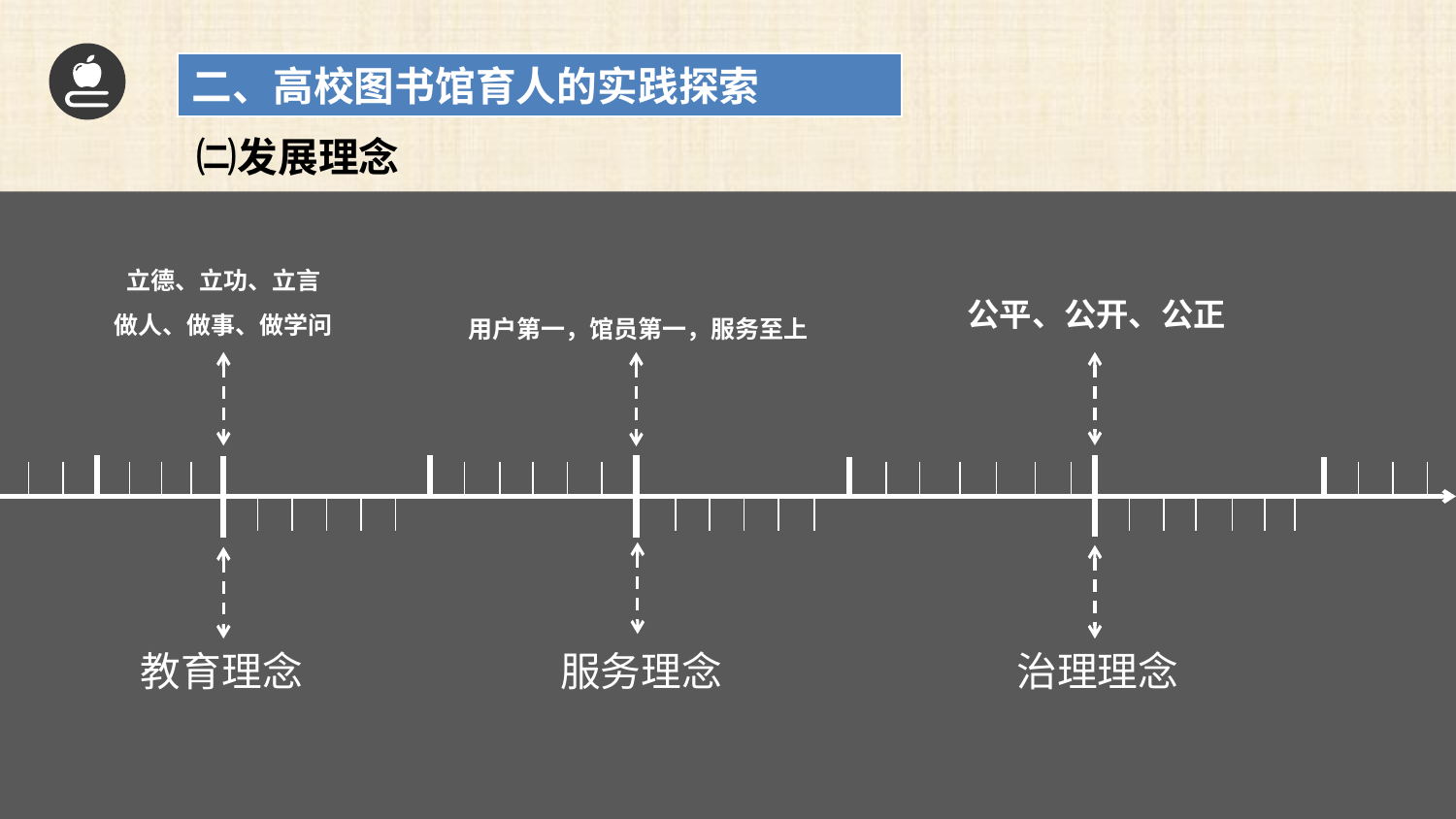

二、高校图书馆育人的实践探索
㈡发展理念

立德、立功、立言
做人、做事、做学问
用户第一，馆员第一，服务至上
公平、公开、公正
教育理念
服务理念
治理理念